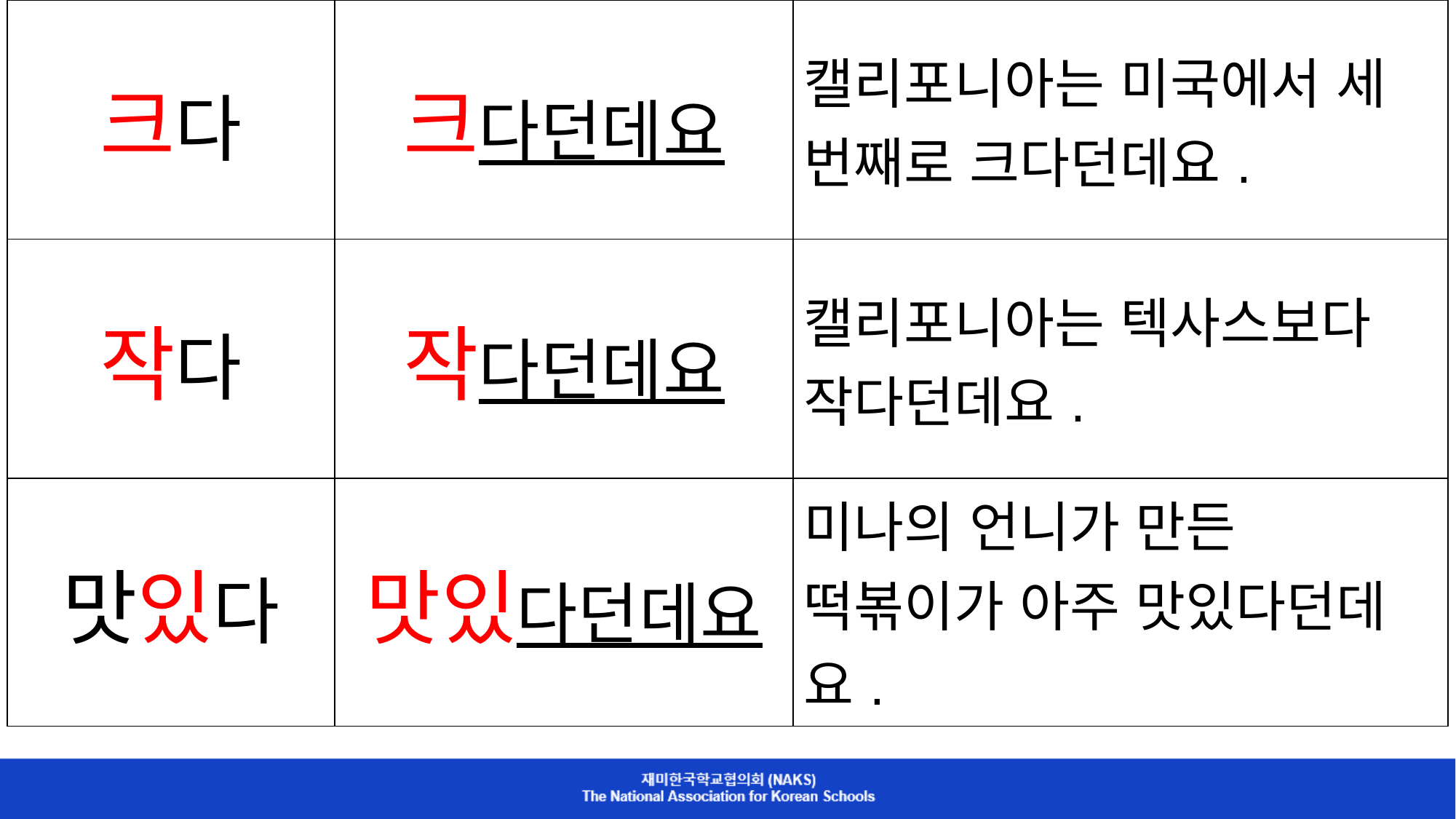

| 크다 | 크다던데요 | 캘리포니아는 미국에서 세 번째로 크다던데요. |
| --- | --- | --- |
| 작다 | 작다던데요 | 캘리포니아는 텍사스보다 작다던데요. |
| 맛있다 | 맛있다던데요 | 미나의 언니가 만든 떡볶이가 아주 맛있다던데요. |